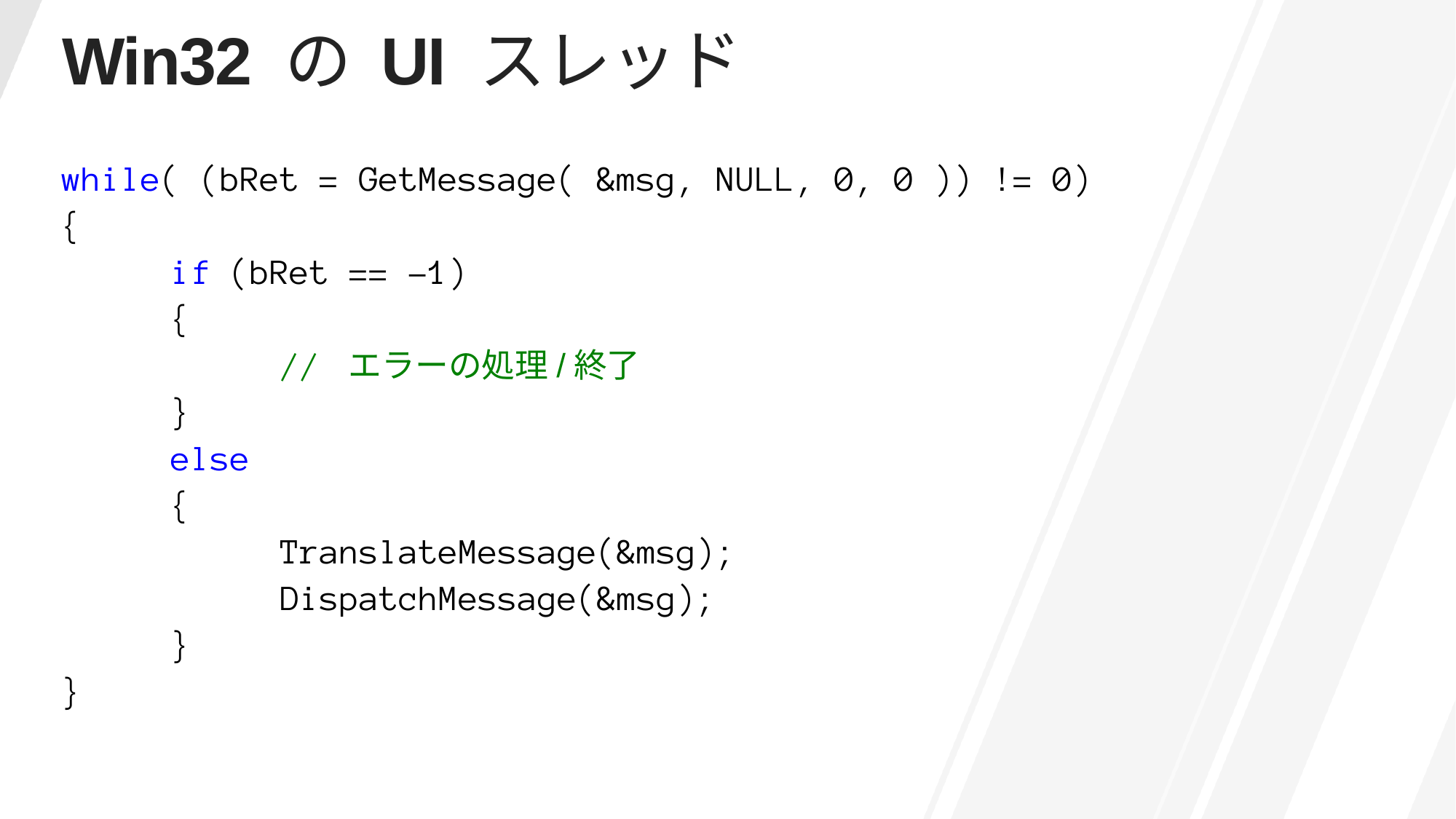

# Win32 の UI スレッド
while( (bRet = GetMessage( &msg, NULL, 0, 0 )) != 0)
{
	if (bRet == -1)
	{
		// エラーの処理/終了
	}
	else
	{
		TranslateMessage(&msg);
		DispatchMessage(&msg);
	}
}